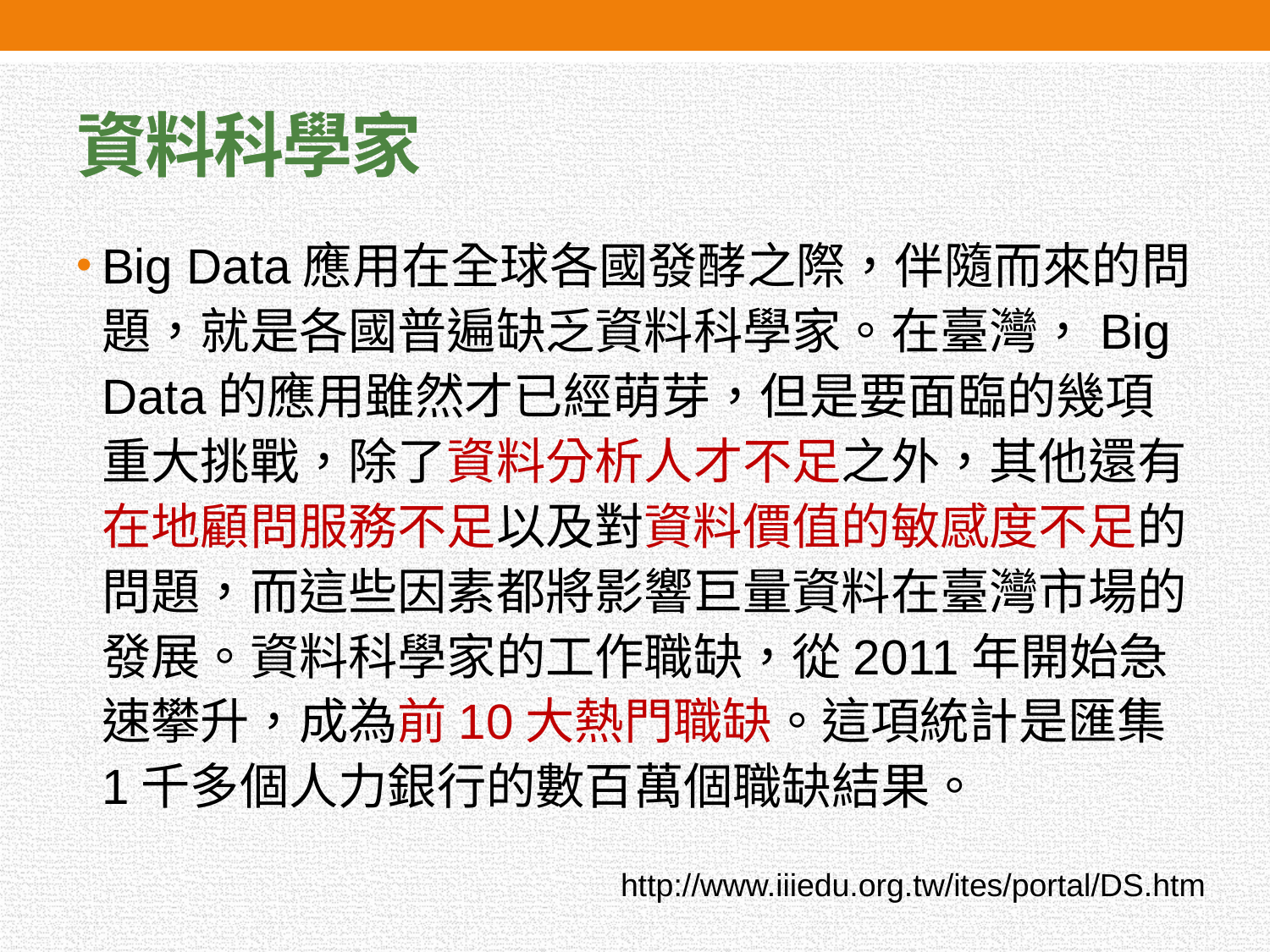

# 資料科學家
Big Data應用在全球各國發酵之際，伴隨而來的問題，就是各國普遍缺乏資料科學家。在臺灣，Big Data的應用雖然才已經萌芽，但是要面臨的幾項重大挑戰，除了資料分析人才不足之外，其他還有在地顧問服務不足以及對資料價值的敏感度不足的問題，而這些因素都將影響巨量資料在臺灣市場的發展。資料科學家的工作職缺，從2011年開始急速攀升，成為前10大熱門職缺。這項統計是匯集1千多個人力銀行的數百萬個職缺結果。
http://www.iiiedu.org.tw/ites/portal/DS.htm